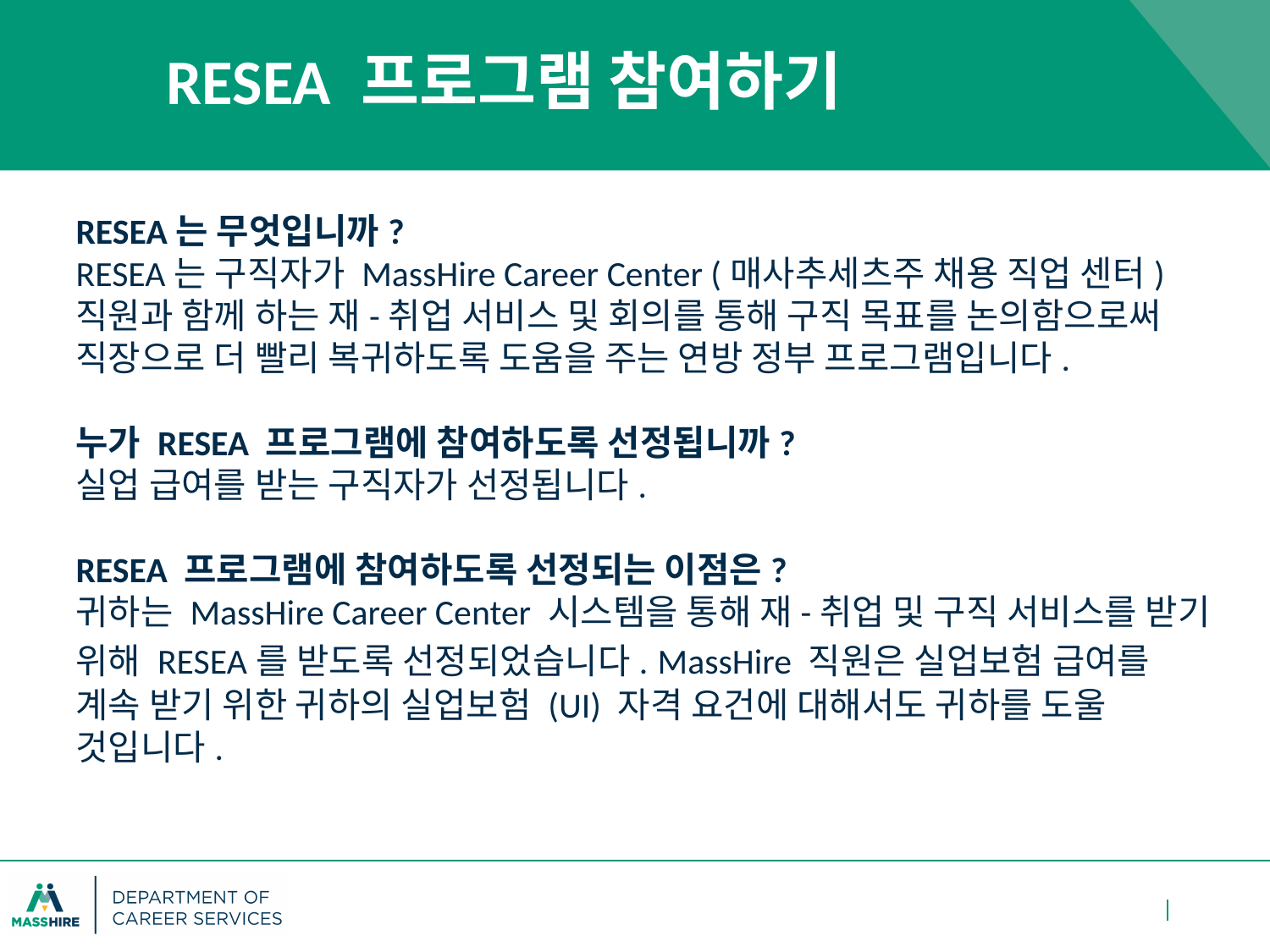

# RESEA 프로그램 참여하기
RESEA는 무엇입니까?
RESEA는 구직자가 MassHire Career Center (매사추세츠주 채용 직업 센터) 직원과 함께 하는 재-취업 서비스 및 회의를 통해 구직 목표를 논의함으로써 직장으로 더 빨리 복귀하도록 도움을 주는 연방 정부 프로그램입니다.

누가 RESEA 프로그램에 참여하도록 선정됩니까?
실업 급여를 받는 구직자가 선정됩니다.

RESEA 프로그램에 참여하도록 선정되는 이점은?
귀하는 MassHire Career Center 시스템을 통해 재-취업 및 구직 서비스를 받기 위해 RESEA를 받도록 선정되었습니다. MassHire 직원은 실업보험 급여를 계속 받기 위한 귀하의 실업보험 (UI) 자격 요건에 대해서도 귀하를 도울 것입니다.